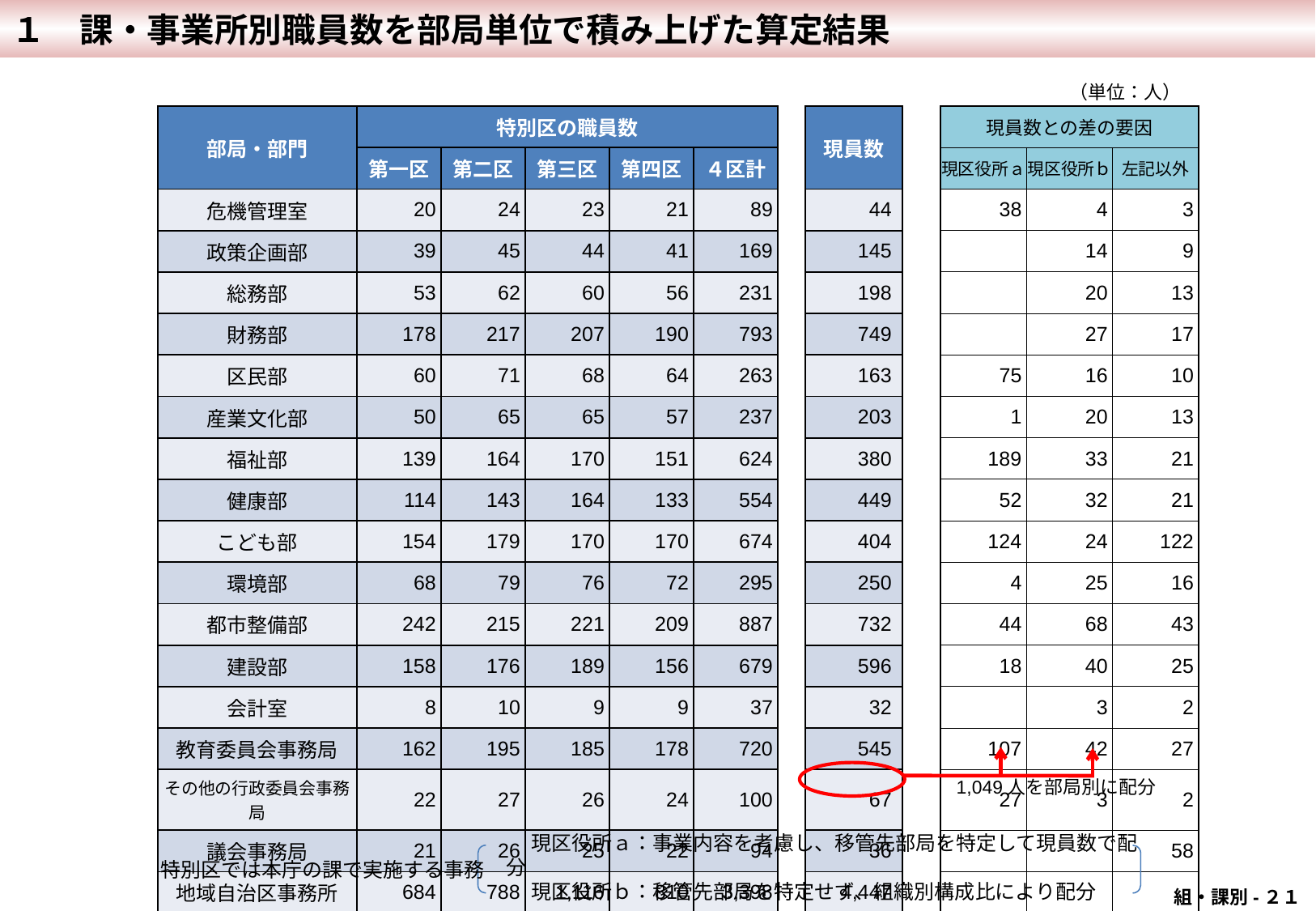

１　課・事業所別職員数を部局単位で積み上げた算定結果

（単位：人）
（単位：人）
| 部局・部門 | 特別区の職員数 |  |  |  |  |  | 現員数 |  | 現員数との差の要因 |  |  |
| --- | --- | --- | --- | --- | --- | --- | --- | --- | --- | --- | --- |
|  | 第一区 | 第二区 | 第三区 | 第四区 | ４区計 |  |  |  | 現区役所ａ | 現区役所ｂ | 左記以外 |
| 危機管理室 | 20 | 24 | 23 | 21 | 89 |  | 44 |  | 38 | 4 | 3 |
| 政策企画部 | 39 | 45 | 44 | 41 | 169 |  | 145 |  |  | 14 | 9 |
| 総務部 | 53 | 62 | 60 | 56 | 231 |  | 198 |  |  | 20 | 13 |
| 財務部 | 178 | 217 | 207 | 190 | 793 |  | 749 |  |  | 27 | 17 |
| 区民部 | 60 | 71 | 68 | 64 | 263 |  | 163 |  | 75 | 16 | 10 |
| 産業文化部 | 50 | 65 | 65 | 57 | 237 |  | 203 |  | 1 | 20 | 13 |
| 福祉部 | 139 | 164 | 170 | 151 | 624 |  | 380 |  | 189 | 33 | 21 |
| 健康部 | 114 | 143 | 164 | 133 | 554 |  | 449 |  | 52 | 32 | 21 |
| こども部 | 154 | 179 | 170 | 170 | 674 |  | 404 |  | 124 | 24 | 122 |
| 環境部 | 68 | 79 | 76 | 72 | 295 |  | 250 |  | 4 | 25 | 16 |
| 都市整備部 | 242 | 215 | 221 | 209 | 887 |  | 732 |  | 44 | 68 | 43 |
| 建設部 | 158 | 176 | 189 | 156 | 679 |  | 596 |  | 18 | 40 | 25 |
| 会計室 | 8 | 10 | 9 | 9 | 37 |  | 32 |  |  | 3 | 2 |
| 教育委員会事務局 | 162 | 195 | 185 | 178 | 720 |  | 545 |  | 107 | 42 | 27 |
| その他の行政委員会事務局 | 22 | 27 | 26 | 24 | 100 |  | 67 |  | 27 | 3 | 2 |
| 議会事務局 | 21 | 26 | 25 | 22 | 94 |  | 36 |  |  |  | 58 |
| 地域自治区事務所 | 684 | 788 | 1,116 | 810 | 3,398 |  | 4,447 |  |  |  |  |
| 非技能労務職　計 | 2,174 | 2,487 | 2,819 | 2,364 | 9,844 |  | 9,441 |  | 678 | 371 | 403 |

1,049人を部局別に配分
　　　現区役所ａ：事業内容を考慮し、移管先部局を特定して現員数で配分
　　　現区役所ｂ：移管先部局を特定せず、組織別構成比により配分
特別区では本庁の課で実施する事務

組・課別-２１